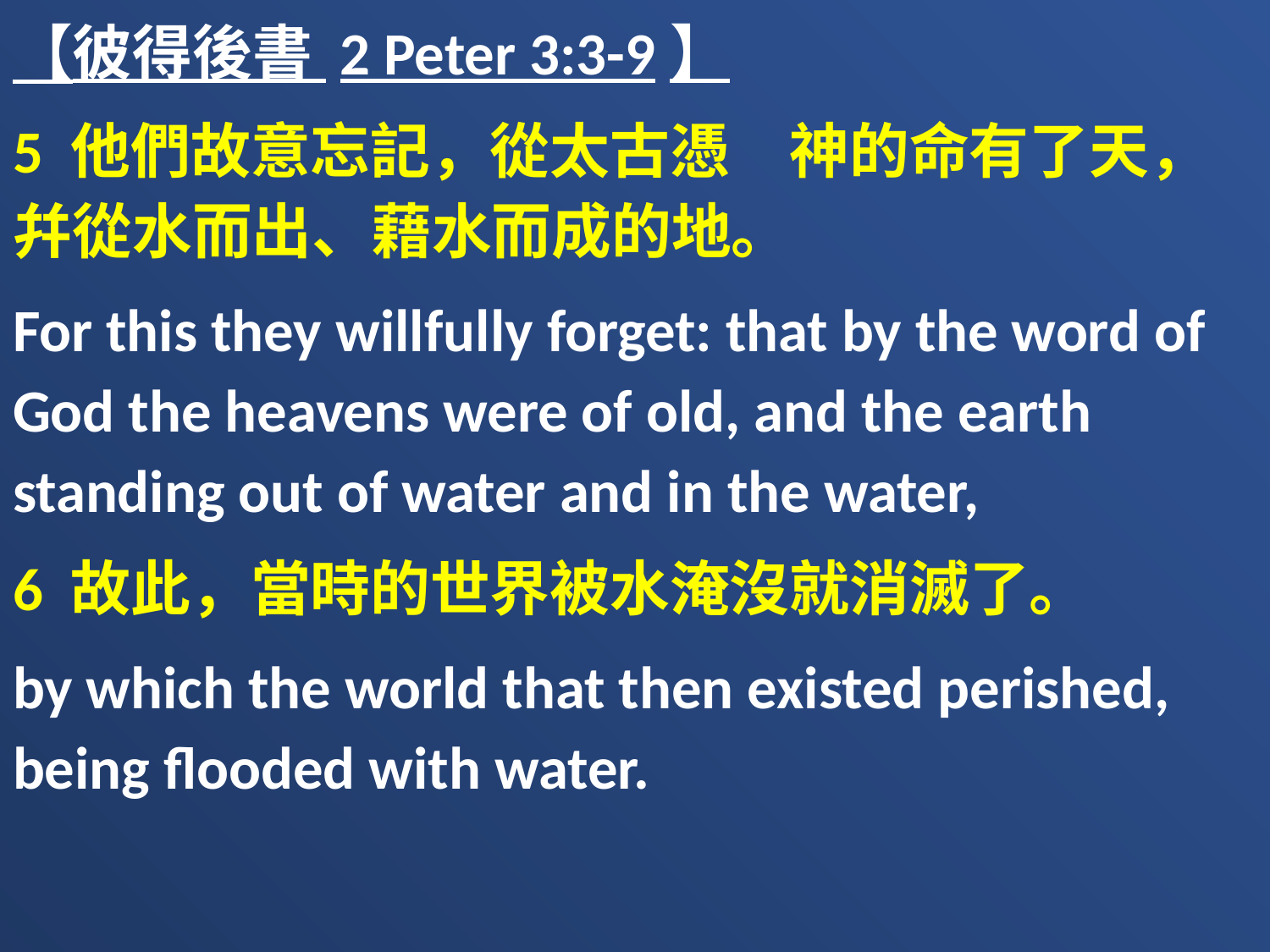

【彼得後書 2 Peter 3:3-9】
5 他們故意忘記，從太古憑　神的命有了天，幷從水而出、藉水而成的地。
For this they willfully forget: that by the word of God the heavens were of old, and the earth standing out of water and in the water,
6 故此，當時的世界被水淹沒就消滅了。
by which the world that then existed perished, being flooded with water.